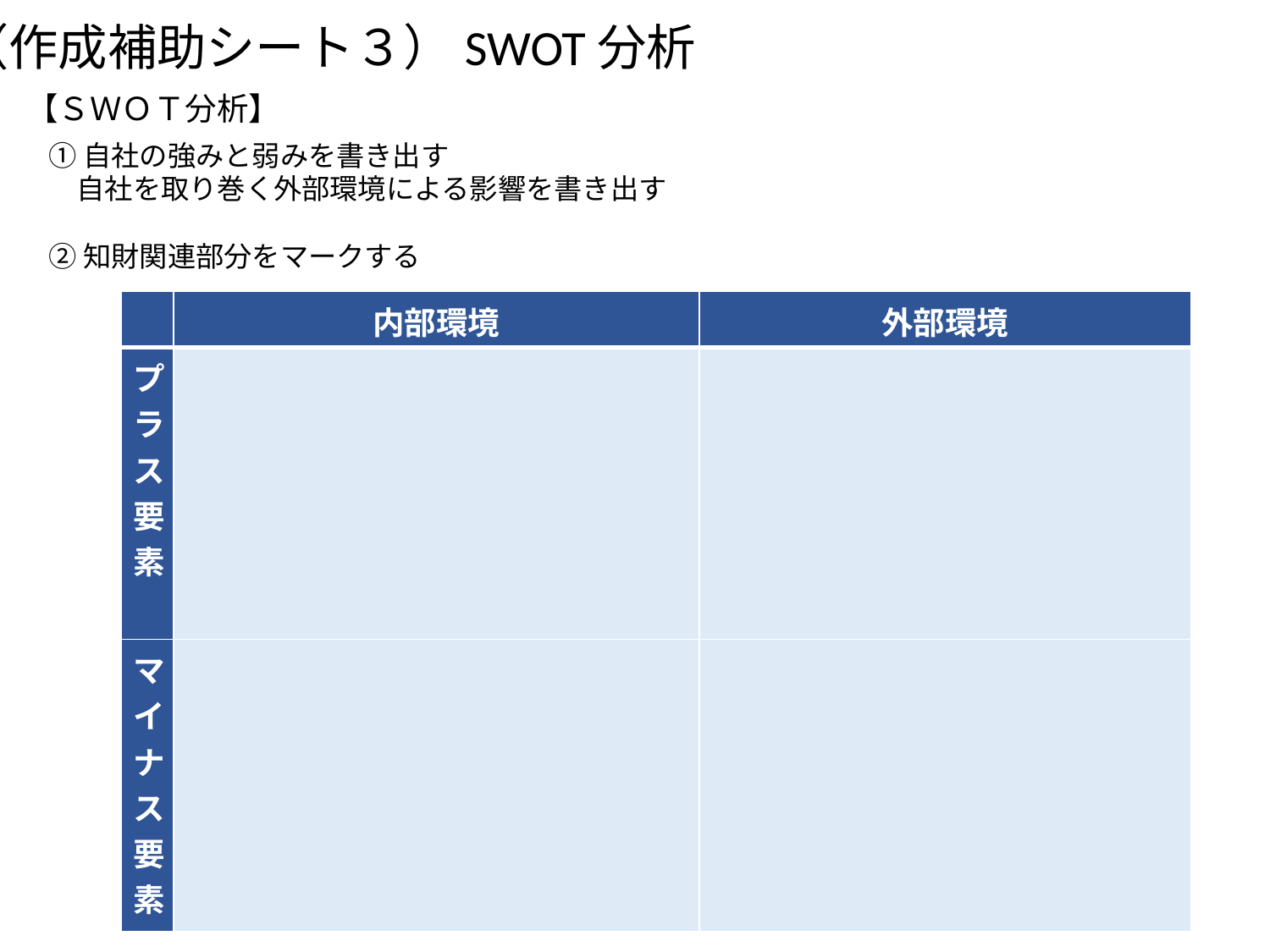

|  | 内部環境 | 外部環境 |
| --- | --- | --- |
| プラス要素 |  |  |
| マイナス要素 |  |  |